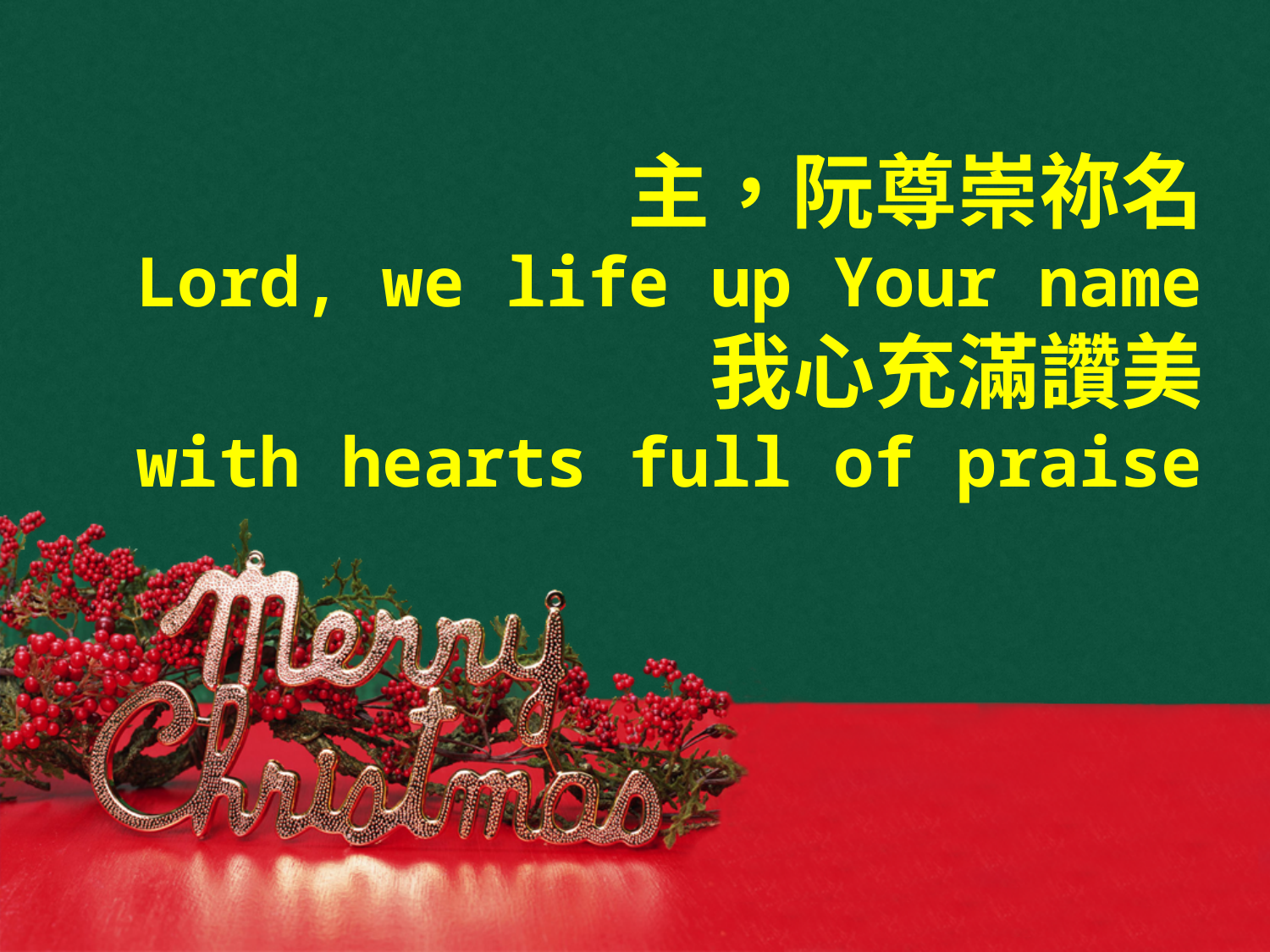

# 主，阮尊崇祢名 Lord, we life up Your name 我心充滿讚美 with hearts full of praise